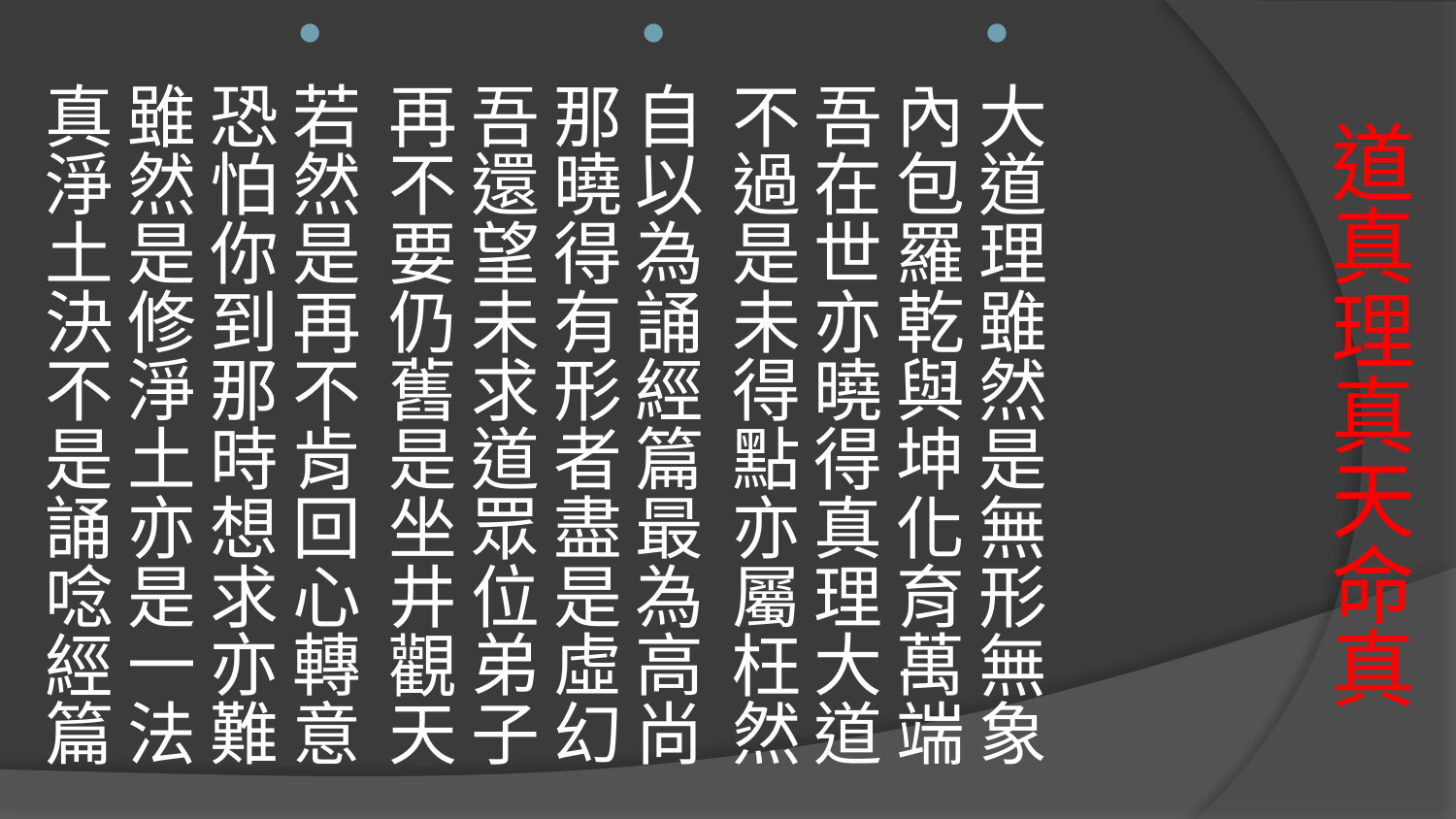

大道理雖然是無形無象內包羅乾與坤化育萬端吾在世亦曉得真理大道不過是未得點亦屬枉然
自以為誦經篇最為高尚那曉得有形者盡是虛幻吾還望未求道眾位弟子再不要仍舊是坐井觀天
若然是再不肯回心轉意恐怕你到那時想求亦難雖然是修淨土亦是一法真淨土決不是誦唸經篇
# 道真理真天命真